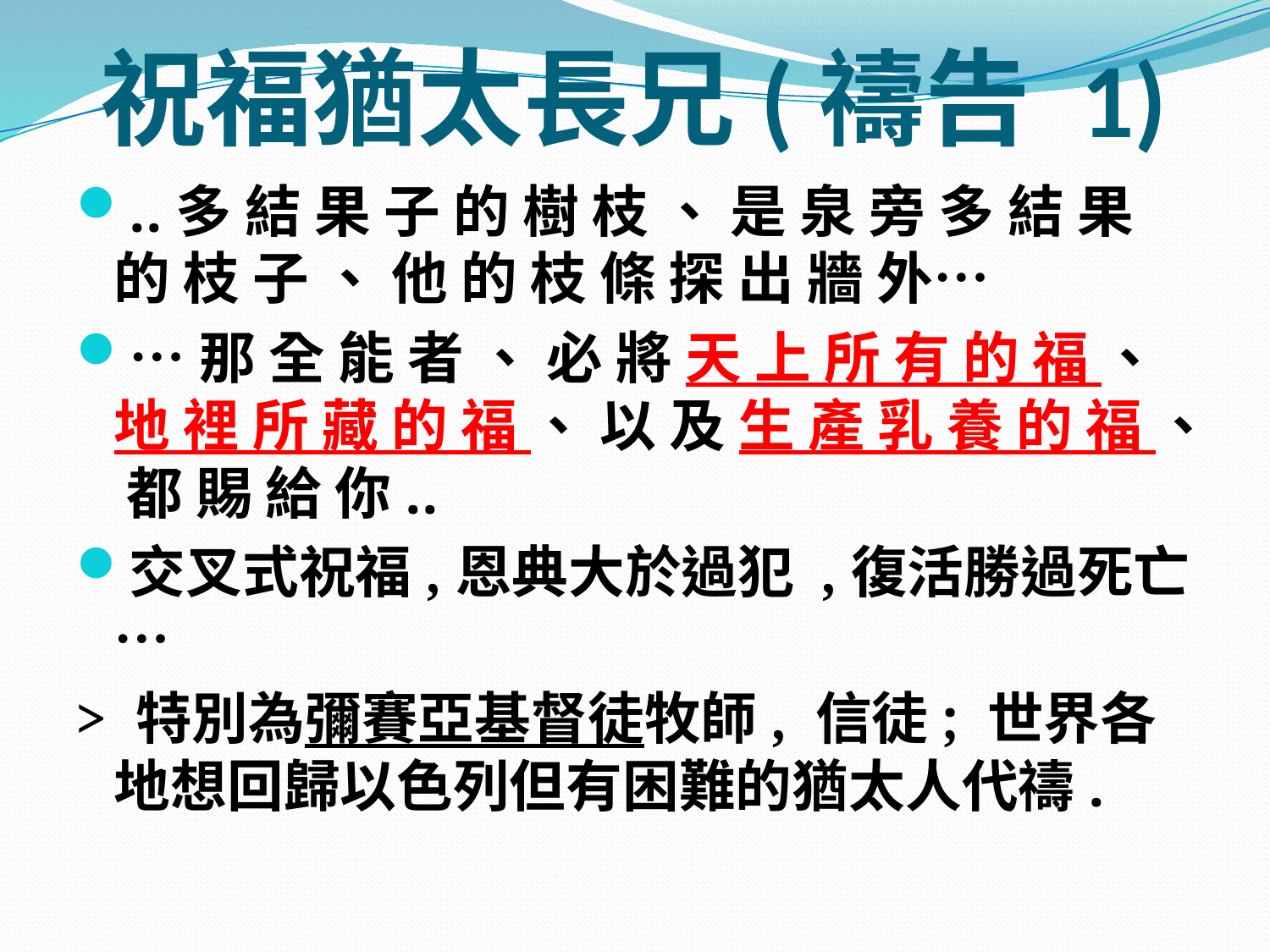

# 祝福猶太長兄(禱告 1)
..多 結 果 子 的 樹 枝 、 是 泉 旁 多 結 果 的 枝 子 、 他 的 枝 條 探 出 牆 外…
…那 全 能 者 、 必 將 天 上 所 有 的 福 、 地 裡 所 藏 的 福 、 以 及 生 產 乳 養 的 福 、 都 賜 給 你..
交叉式祝福,恩典大於過犯 ,復活勝過死亡…
> 特別為彌賽亞基督徒牧師, 信徒; 世界各地想回歸以色列但有困難的猶太人代禱.